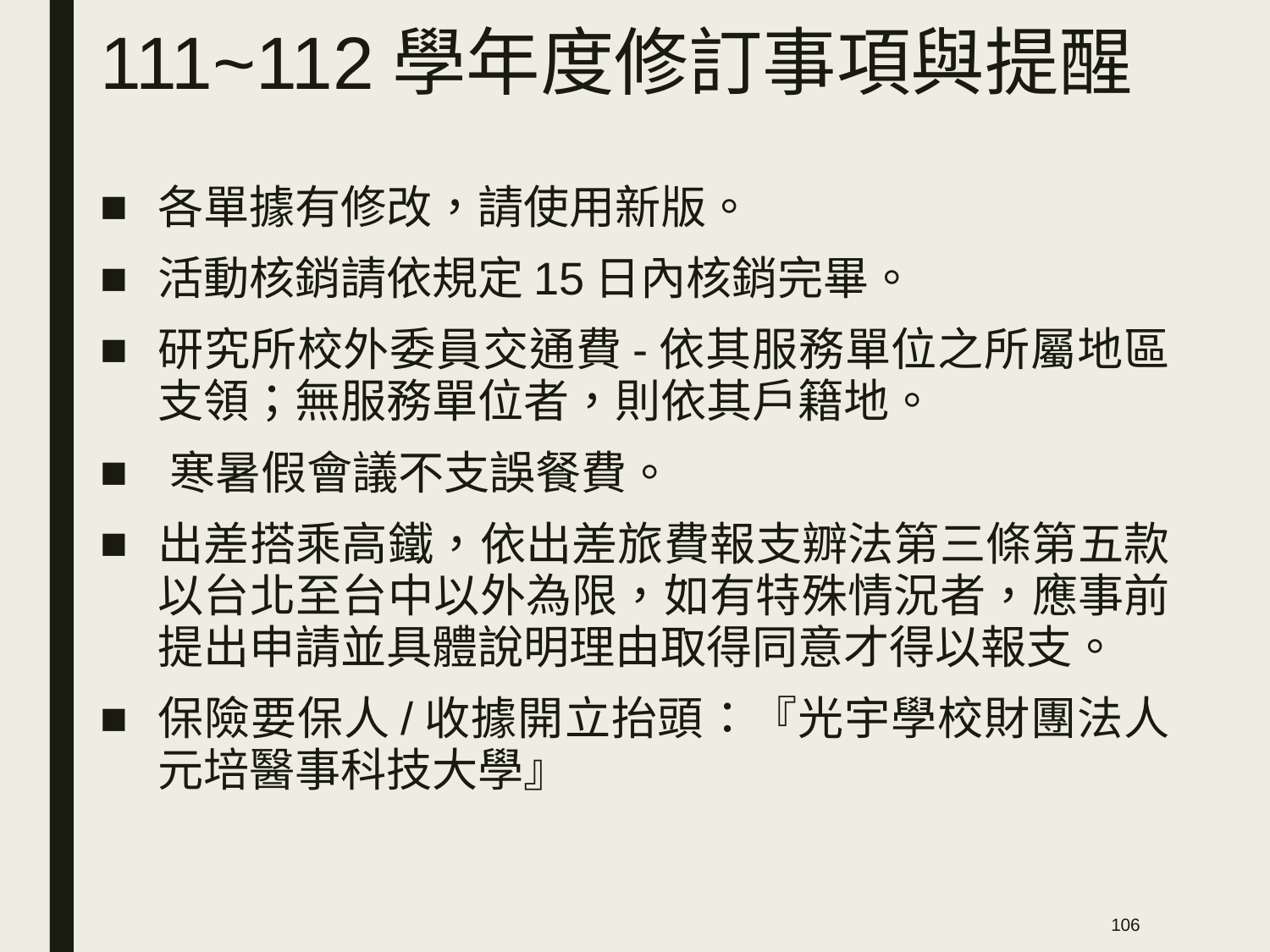

# 111~112學年度修訂事項與提醒
各單據有修改，請使用新版。
活動核銷請依規定15日內核銷完畢。
研究所校外委員交通費-依其服務單位之所屬地區 支領；無服務單位者，則依其戶籍地。
 寒暑假會議不支誤餐費。
出差搭乘高鐵，依出差旅費報支辧法第三條第五款以台北至台中以外為限，如有特殊情況者，應事前提出申請並具體說明理由取得同意才得以報支。
保險要保人/收據開立抬頭：『光宇學校財團法人元培醫事科技大學』
106